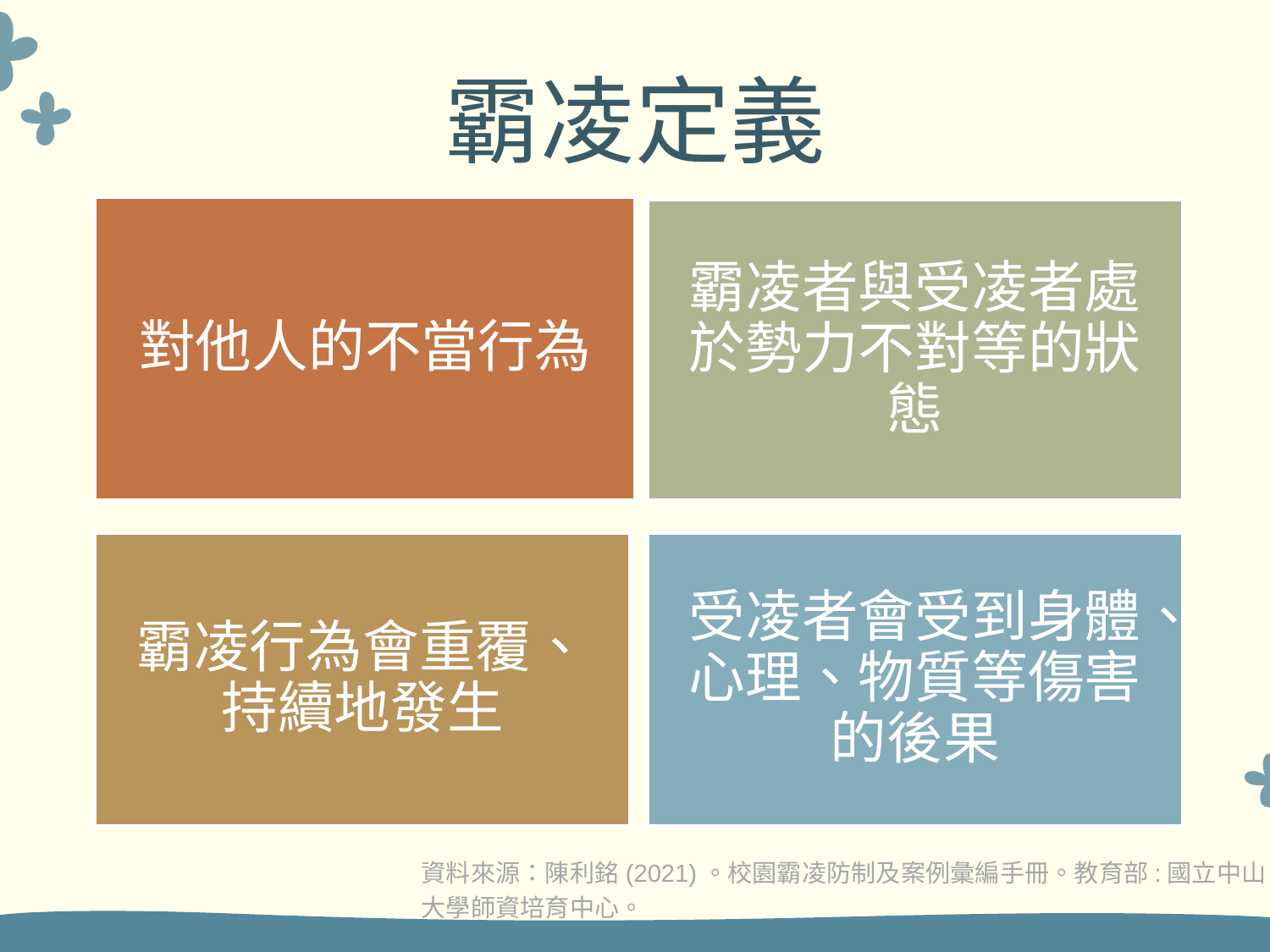

# 霸凌定義

對他人的不當行為
霸凌者與受凌者處於勢力不對等的狀態
霸凌行為會重覆、持續地發生
受凌者會受到身體、心理、物質等傷害的後果

資料來源：陳利銘(2021)。校園霸凌防制及案例彙編手冊。教育部:國立中山
大學師資培育中心。
案例彙編手冊